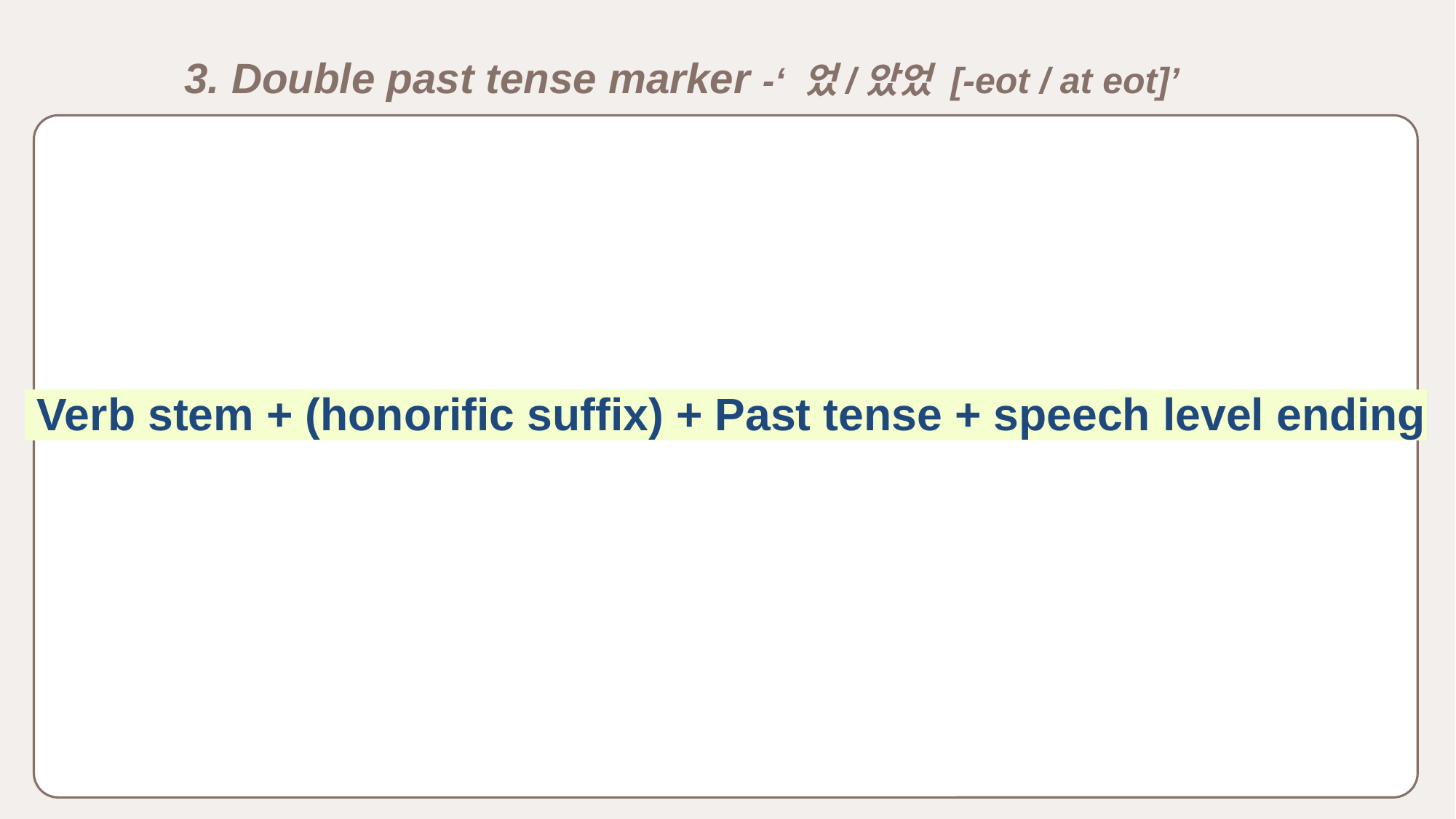

3. Double past tense marker -‘ 었/았었 [-eot / at eot]’

 Verb stem + (honorific suffix) + Past tense + speech level ending